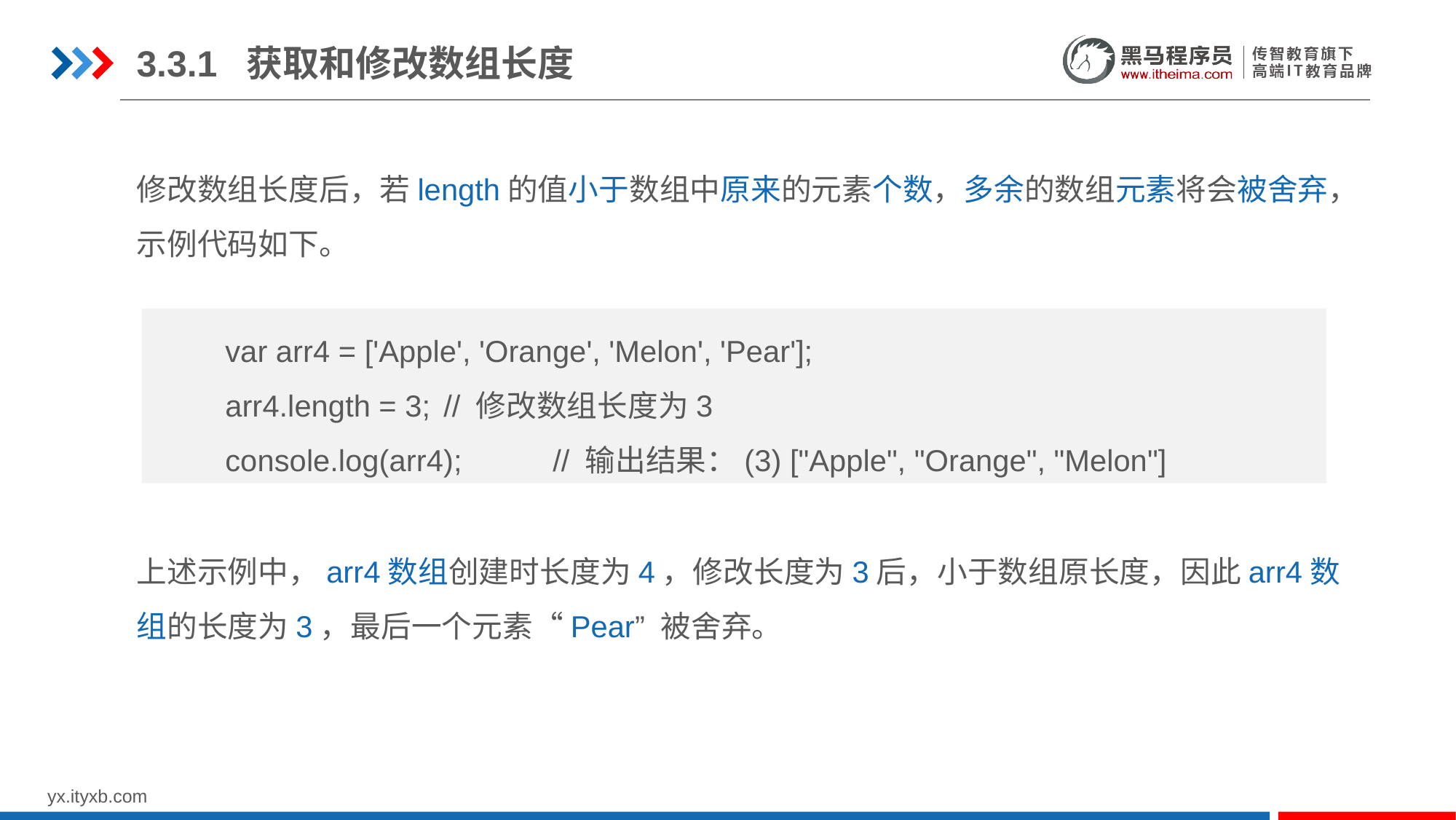

3.3.1  获取和修改数组长度
修改数组长度后，若length的值小于数组中原来的元素个数，多余的数组元素将会被舍弃，示例代码如下。

上述示例中，arr4数组创建时长度为4，修改长度为3后，小于数组原长度，因此arr4数组的长度为3，最后一个元素“Pear” 被舍弃。
var arr4 = ['Apple', 'Orange', 'Melon', 'Pear'];
arr4.length = 3;	// 修改数组长度为3
console.log(arr4);	// 输出结果：(3) ["Apple", "Orange", "Melon"]